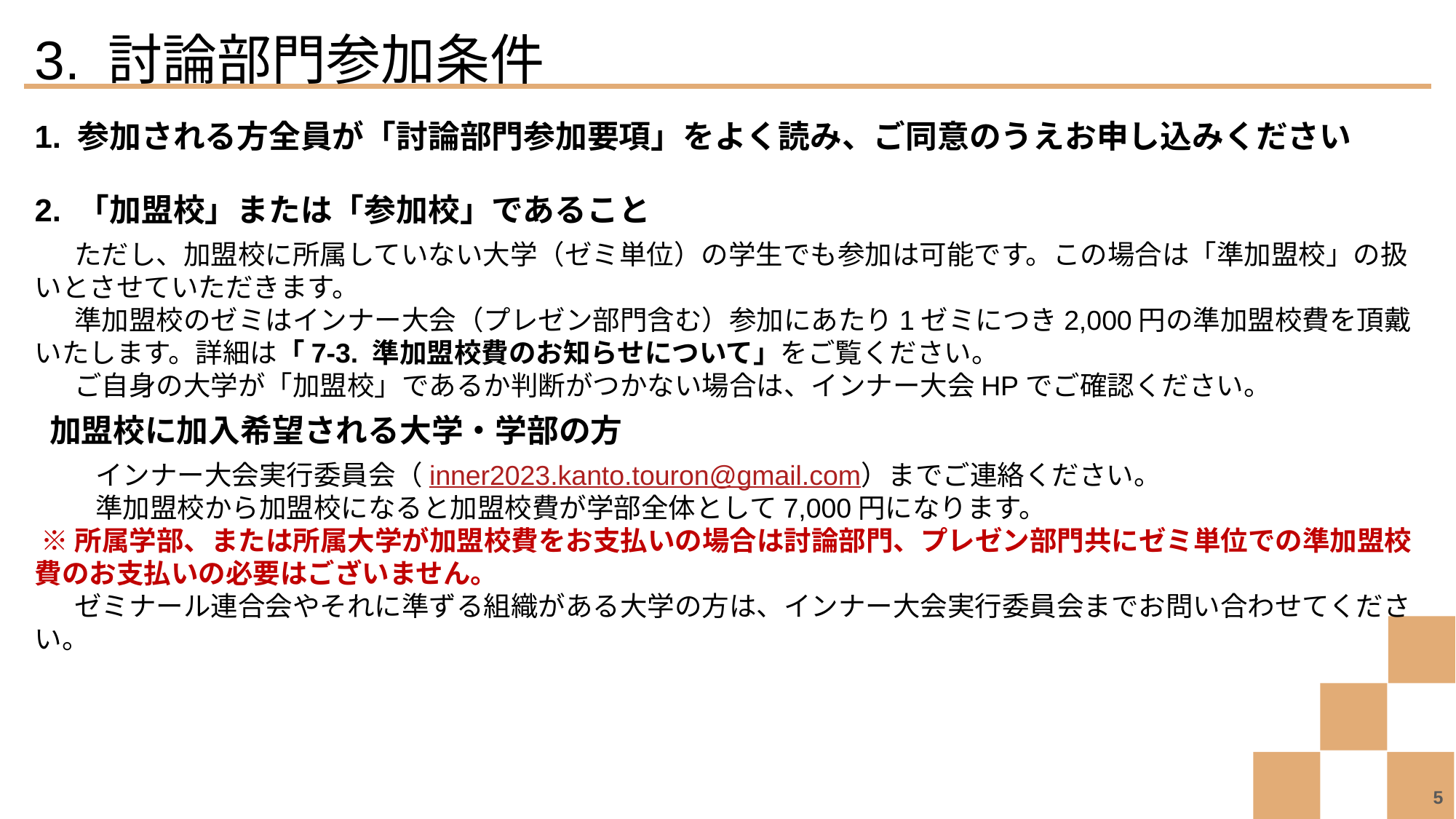

3. 討論部門参加条件
1. 参加される方全員が「討論部門参加要項」をよく読み、ご同意のうえお申し込みください
2. 「加盟校」または「参加校」であること
　  ただし、加盟校に所属していない大学（ゼミ単位）の学生でも参加は可能です。この場合は「準加盟校」の扱いとさせていただきます。
　  準加盟校のゼミはインナー大会（プレゼン部門含む）参加にあたり1ゼミにつき2,000円の準加盟校費を頂戴いたします。詳細は「7-3. 準加盟校費のお知らせについて」をご覧ください。
　  ご自身の大学が「加盟校」であるか判断がつかない場合は、インナー大会HPでご確認ください。
 加盟校に加入希望される大学・学部の方
　　 インナー大会実行委員会（inner2023.kanto.touron@gmail.com）までご連絡ください。
　　 準加盟校から加盟校になると加盟校費が学部全体として7,000円になります。
 ※所属学部、または所属大学が加盟校費をお支払いの場合は討論部門、プレゼン部門共にゼミ単位での準加盟校費のお支払いの必要はございません。
　  ゼミナール連合会やそれに準ずる組織がある大学の方は、インナー大会実行委員会までお問い合わせてください。

5